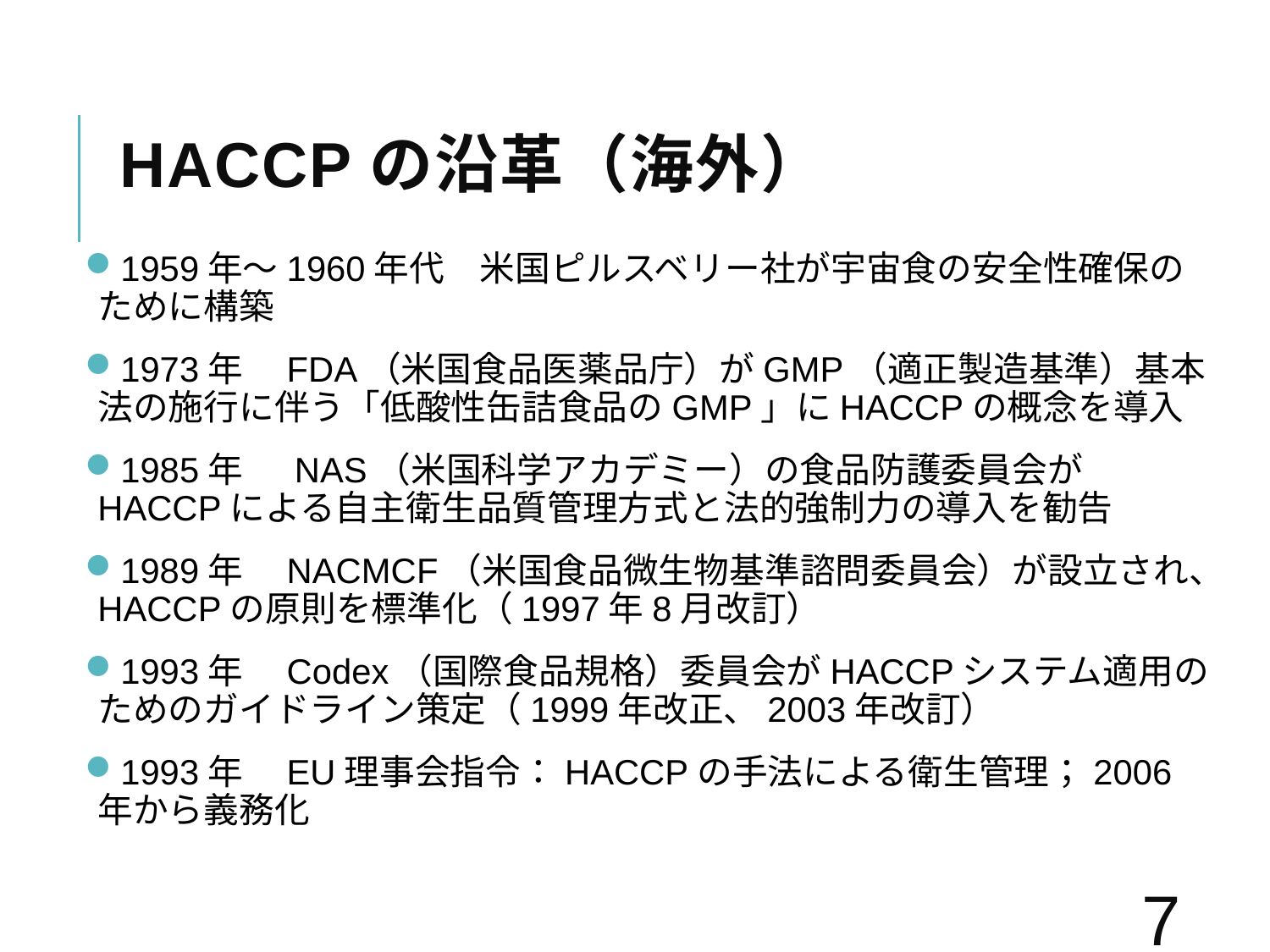

# HACCPの沿革（海外）
1959年～1960年代　米国ピルスベリー社が宇宙食の安全性確保のために構築
1973年　FDA（米国食品医薬品庁）がGMP（適正製造基準）基本法の施行に伴う「低酸性缶詰食品のGMP」にHACCPの概念を導入
1985年 　NAS（米国科学アカデミー）の食品防護委員会がHACCPによる自主衛生品質管理方式と法的強制力の導入を勧告
1989年　NACMCF（米国食品微生物基準諮問委員会）が設立され、HACCPの原則を標準化（1997年8月改訂）
1993年　Codex（国際食品規格）委員会がHACCPシステム適用のためのガイドライン策定（1999年改正、2003年改訂）
1993年　EU理事会指令：HACCPの手法による衛生管理；2006年から義務化
7